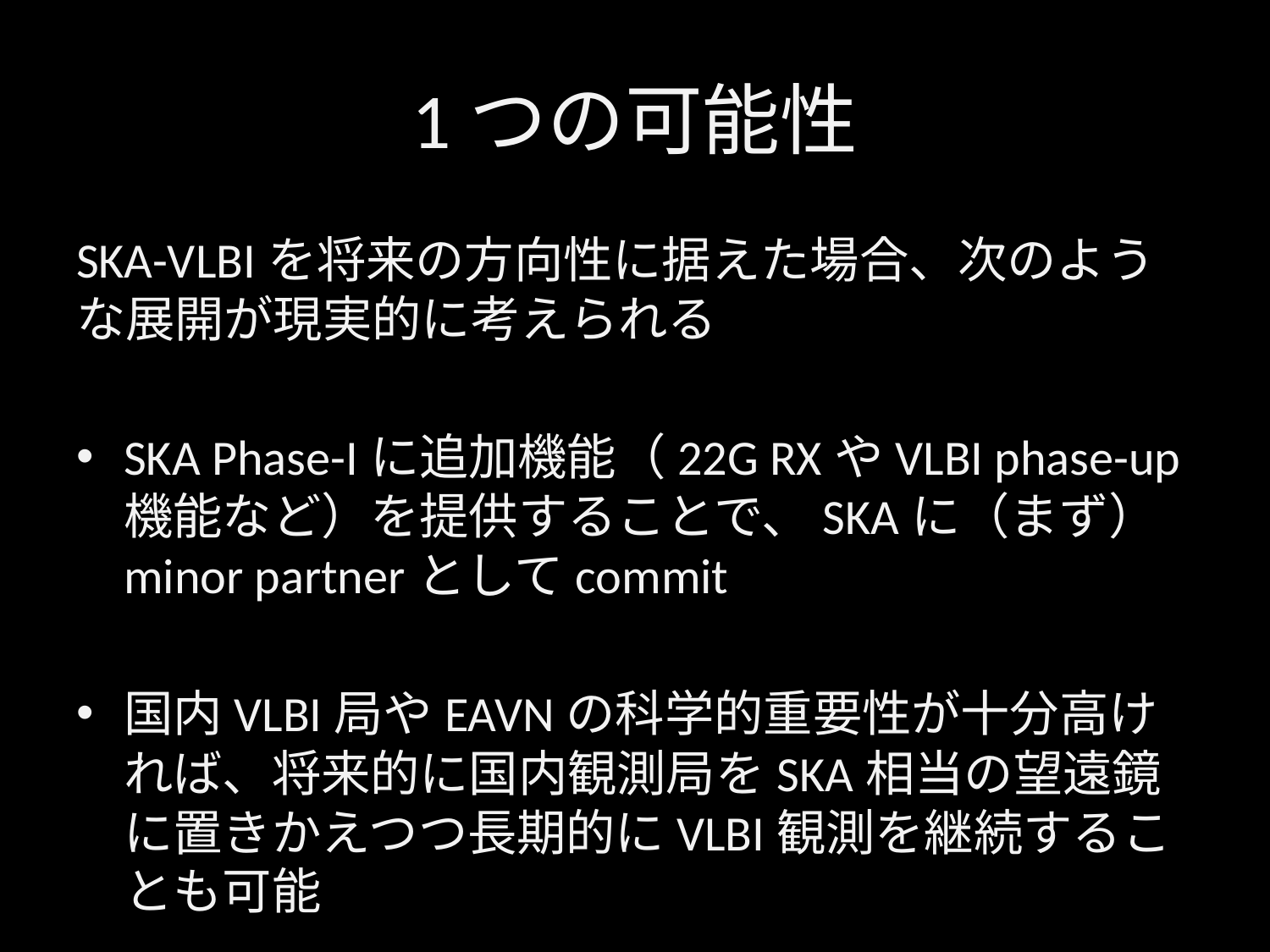

# 1つの可能性
SKA-VLBIを将来の方向性に据えた場合、次のような展開が現実的に考えられる

SKA Phase-Iに追加機能（22G RXやVLBI phase-up機能など）を提供することで、SKAに（まず）minor partnerとしてcommit

国内VLBI局やEAVNの科学的重要性が十分高ければ、将来的に国内観測局をSKA相当の望遠鏡に置きかえつつ長期的にVLBI観測を継続することも可能